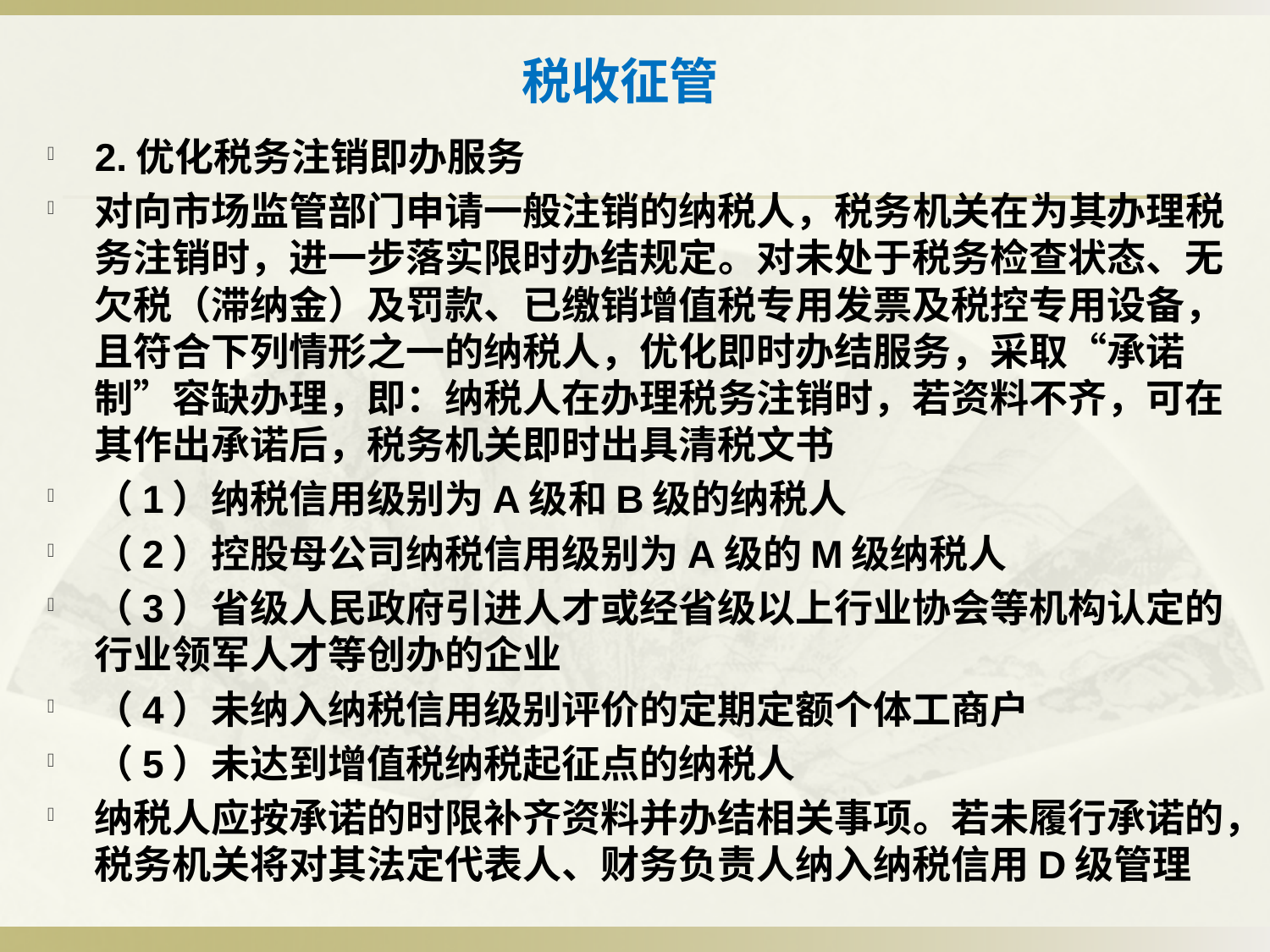

# 税收征管
2.优化税务注销即办服务
对向市场监管部门申请一般注销的纳税人，税务机关在为其办理税务注销时，进一步落实限时办结规定。对未处于税务检查状态、无欠税（滞纳金）及罚款、已缴销增值税专用发票及税控专用设备，且符合下列情形之一的纳税人，优化即时办结服务，采取“承诺制”容缺办理，即：纳税人在办理税务注销时，若资料不齐，可在其作出承诺后，税务机关即时出具清税文书
（1）纳税信用级别为A级和B级的纳税人
（2）控股母公司纳税信用级别为A级的M级纳税人
（3）省级人民政府引进人才或经省级以上行业协会等机构认定的行业领军人才等创办的企业
（4）未纳入纳税信用级别评价的定期定额个体工商户
（5）未达到增值税纳税起征点的纳税人
纳税人应按承诺的时限补齐资料并办结相关事项。若未履行承诺的，税务机关将对其法定代表人、财务负责人纳入纳税信用D级管理